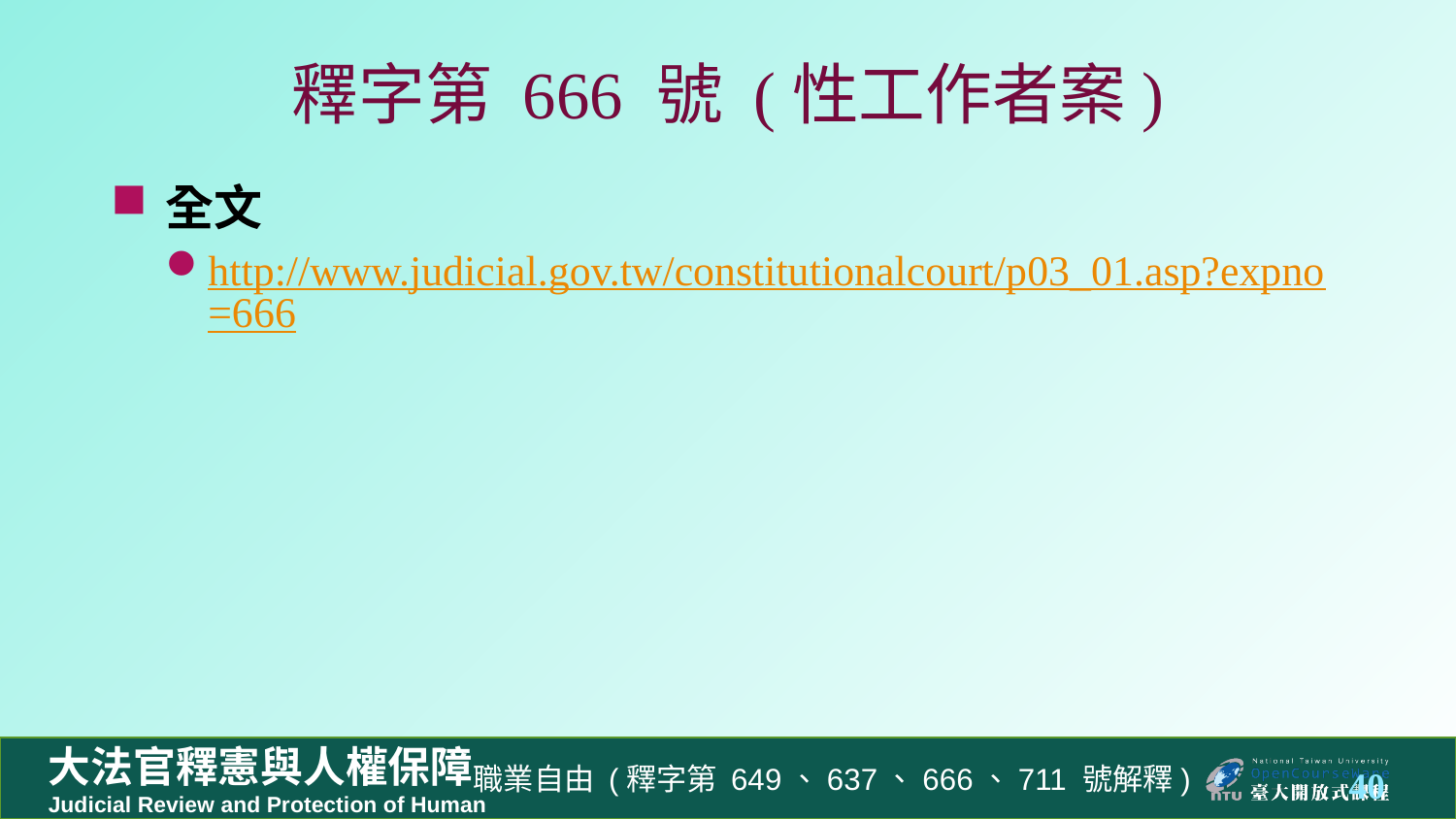

# 釋字第 666 號 (性工作者案)
全文
http://www.judicial.gov.tw/constitutionalcourt/p03_01.asp?expno=666